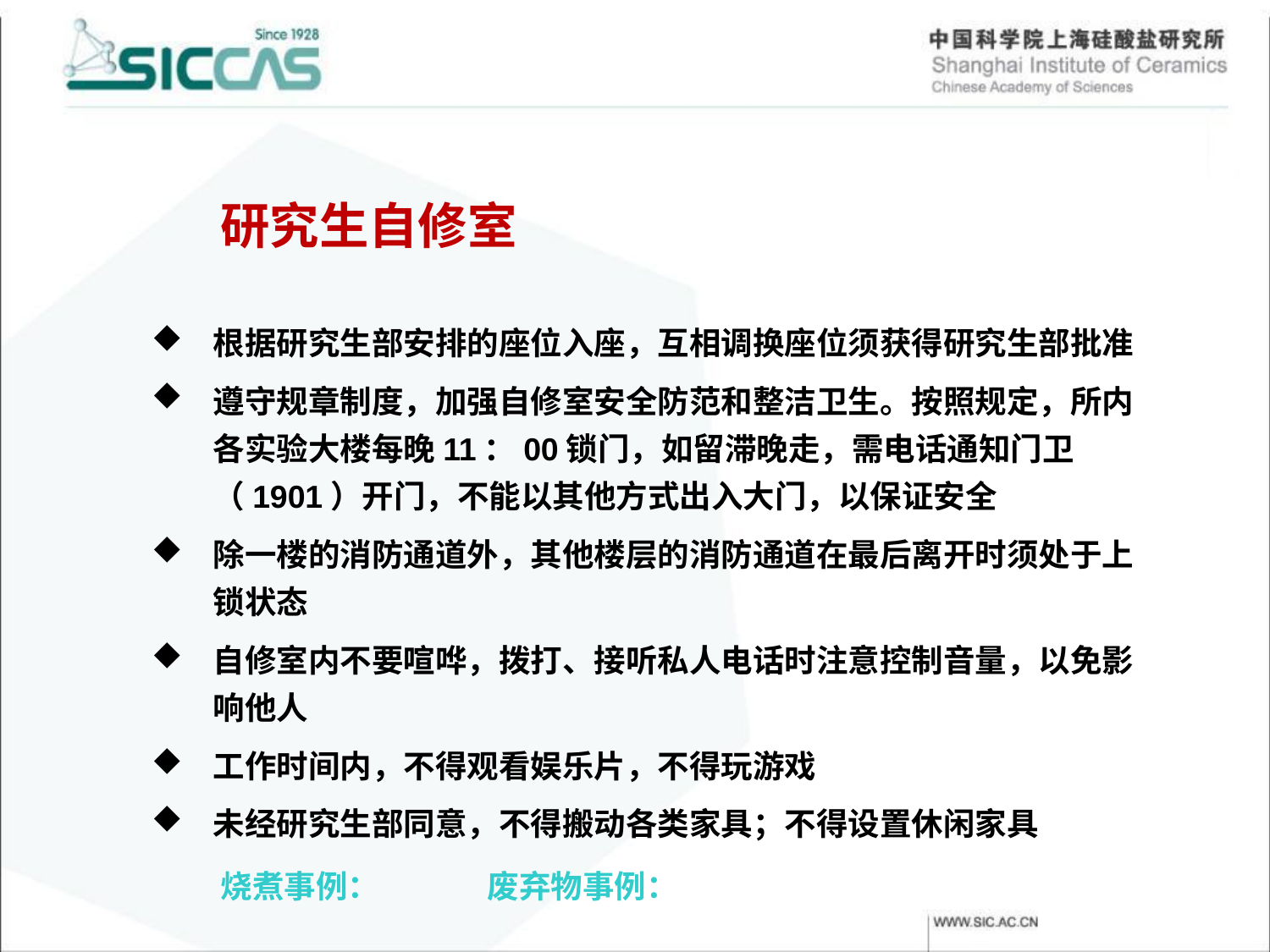

研究生自修室
根据研究生部安排的座位入座，互相调换座位须获得研究生部批准
遵守规章制度，加强自修室安全防范和整洁卫生。按照规定，所内各实验大楼每晚11：00锁门，如留滞晚走，需电话通知门卫（1901）开门，不能以其他方式出入大门，以保证安全
除一楼的消防通道外，其他楼层的消防通道在最后离开时须处于上锁状态
自修室内不要喧哗，拨打、接听私人电话时注意控制音量，以免影响他人
工作时间内，不得观看娱乐片，不得玩游戏
未经研究生部同意，不得搬动各类家具；不得设置休闲家具
烧煮事例：
废弃物事例：